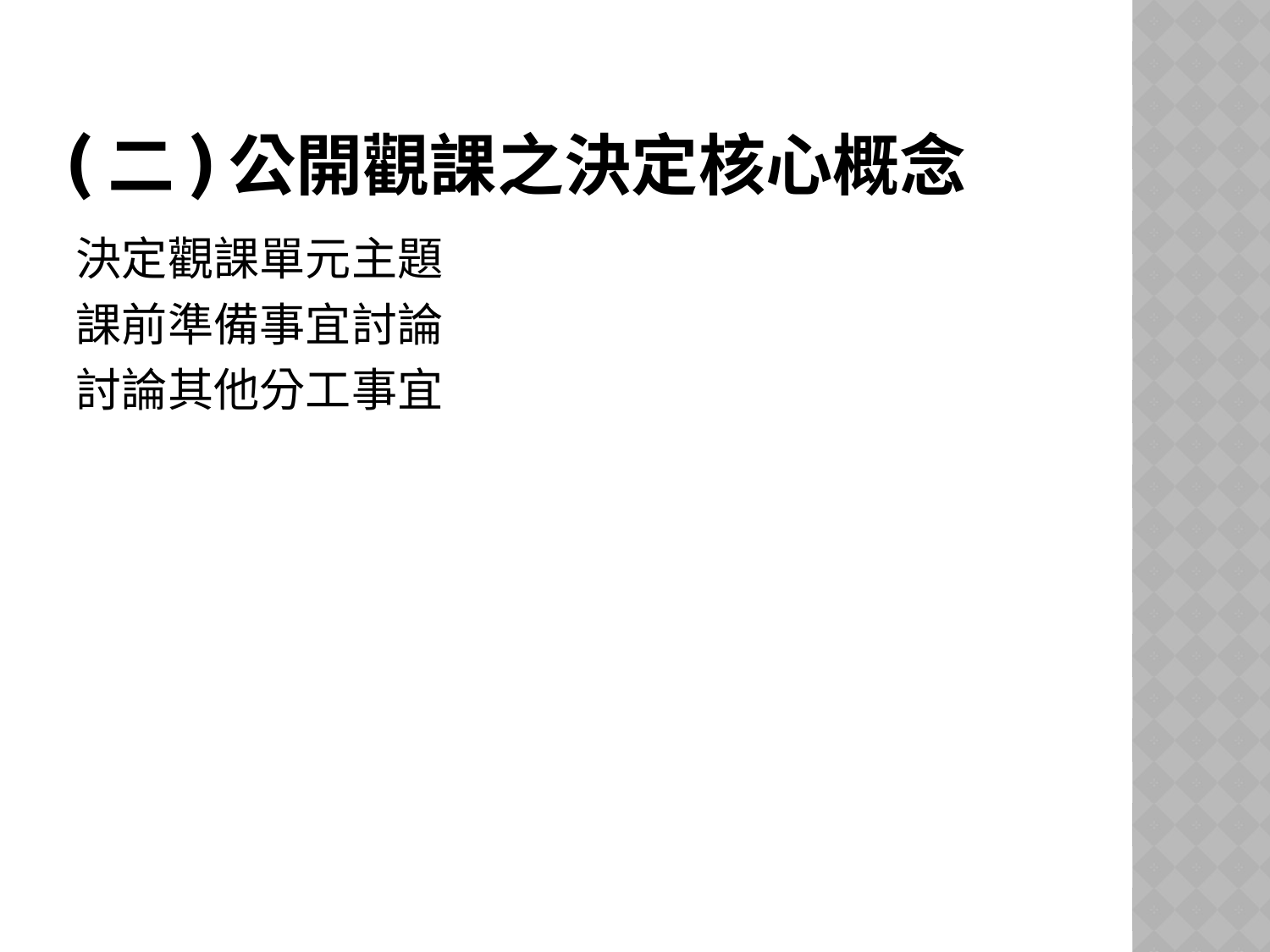

# (二)公開觀課之決定核心概念
決定觀課單元主題
課前準備事宜討論
討論其他分工事宜